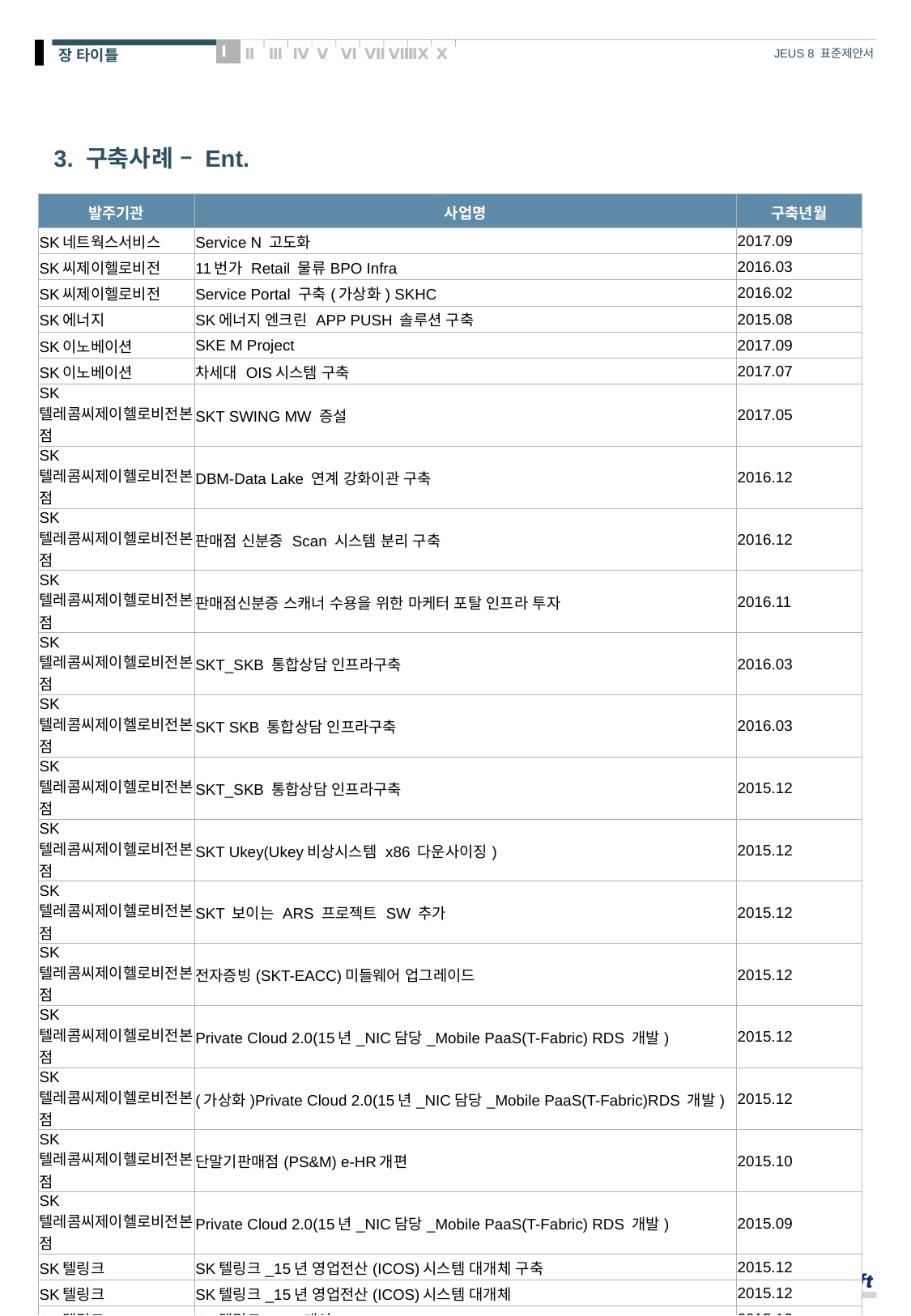

# 3. 구축사례 – Ent.
| 발주기관 | 사업명 | 구축년월 |
| --- | --- | --- |
| SK네트웍스서비스 | Service N 고도화 | 2017.09 |
| SK씨제이헬로비전 | 11번가 Retail 물류BPO Infra | 2016.03 |
| SK씨제이헬로비전 | Service Portal 구축(가상화) SKHC | 2016.02 |
| SK에너지 | SK에너지 엔크린 APP PUSH 솔루션 구축 | 2015.08 |
| SK이노베이션 | SKE M Project | 2017.09 |
| SK이노베이션 | 차세대 OIS시스템 구축 | 2017.07 |
| SK텔레콤씨제이헬로비전본점 | SKT SWING MW 증설 | 2017.05 |
| SK텔레콤씨제이헬로비전본점 | DBM-Data Lake 연계 강화이관 구축 | 2016.12 |
| SK텔레콤씨제이헬로비전본점 | 판매점 신분증 Scan 시스템 분리 구축 | 2016.12 |
| SK텔레콤씨제이헬로비전본점 | 판매점신분증 스캐너 수용을 위한 마케터 포탈 인프라 투자 | 2016.11 |
| SK텔레콤씨제이헬로비전본점 | SKT\_SKB 통합상담 인프라구축 | 2016.03 |
| SK텔레콤씨제이헬로비전본점 | SKT SKB 통합상담 인프라구축 | 2016.03 |
| SK텔레콤씨제이헬로비전본점 | SKT\_SKB 통합상담 인프라구축 | 2015.12 |
| SK텔레콤씨제이헬로비전본점 | SKT Ukey(Ukey비상시스템 x86 다운사이징) | 2015.12 |
| SK텔레콤씨제이헬로비전본점 | SKT 보이는 ARS 프로젝트 SW 추가 | 2015.12 |
| SK텔레콤씨제이헬로비전본점 | 전자증빙(SKT-EACC)미들웨어 업그레이드 | 2015.12 |
| SK텔레콤씨제이헬로비전본점 | Private Cloud 2.0(15년\_NIC담당\_Mobile PaaS(T-Fabric) RDS 개발) | 2015.12 |
| SK텔레콤씨제이헬로비전본점 | (가상화)Private Cloud 2.0(15년\_NIC담당\_Mobile PaaS(T-Fabric)RDS 개발) | 2015.12 |
| SK텔레콤씨제이헬로비전본점 | 단말기판매점(PS&M) e-HR개편 | 2015.10 |
| SK텔레콤씨제이헬로비전본점 | Private Cloud 2.0(15년\_NIC담당\_Mobile PaaS(T-Fabric) RDS 개발) | 2015.09 |
| SK텔링크 | SK텔링크\_15년 영업전산(ICOS)시스템 대개체 구축 | 2015.12 |
| SK텔링크 | SK텔링크\_15년 영업전산(ICOS)시스템 대개체 | 2015.12 |
| SK텔링크 | SK텔링크 MW 개선 | 2015.12 |
| SK텔링크 | SK텔링크 15년 영업전산(ICOS)시스템 대개체 구축 | 2015.12 |
| SK텔링크 | SK텔링크\_15년 영업전산(ICOS)시스템 대개체 구축 | 2015.08 |
| SK텔링크 | SK텔링크 15년 영업전산(ICOS)시스템 대개체 구축 | 2015.08 |
| STX마린서비스 | STX마린서비스 IT개선프로젝트(POMARIS 2.0) | 2015.09 |
| TBS씨제이헬로비전서울교통방송 | tbs 방송장비 구매 및 이전 설치 | 2016.07 |
| 강릉영동대학 | 종합정보시스템 인프라 개선 사업 | 2015.09 |
| 건양대학교 | 홈페이지 콘텐츠 질 제고를 위한 건양대학교 홈페이지 구축 | 2015.09 |
| 경북대학교병원 | EMR 분리 사업 | 2015.11 |
| 경상남도청 | 기상종합 정보시스템 홈페이지 이중화장비 구축 | 2015.10 |
| 경상대학교병원 | 홈페이지 진료협력시스템(refer) 구축 | 2015.08 |